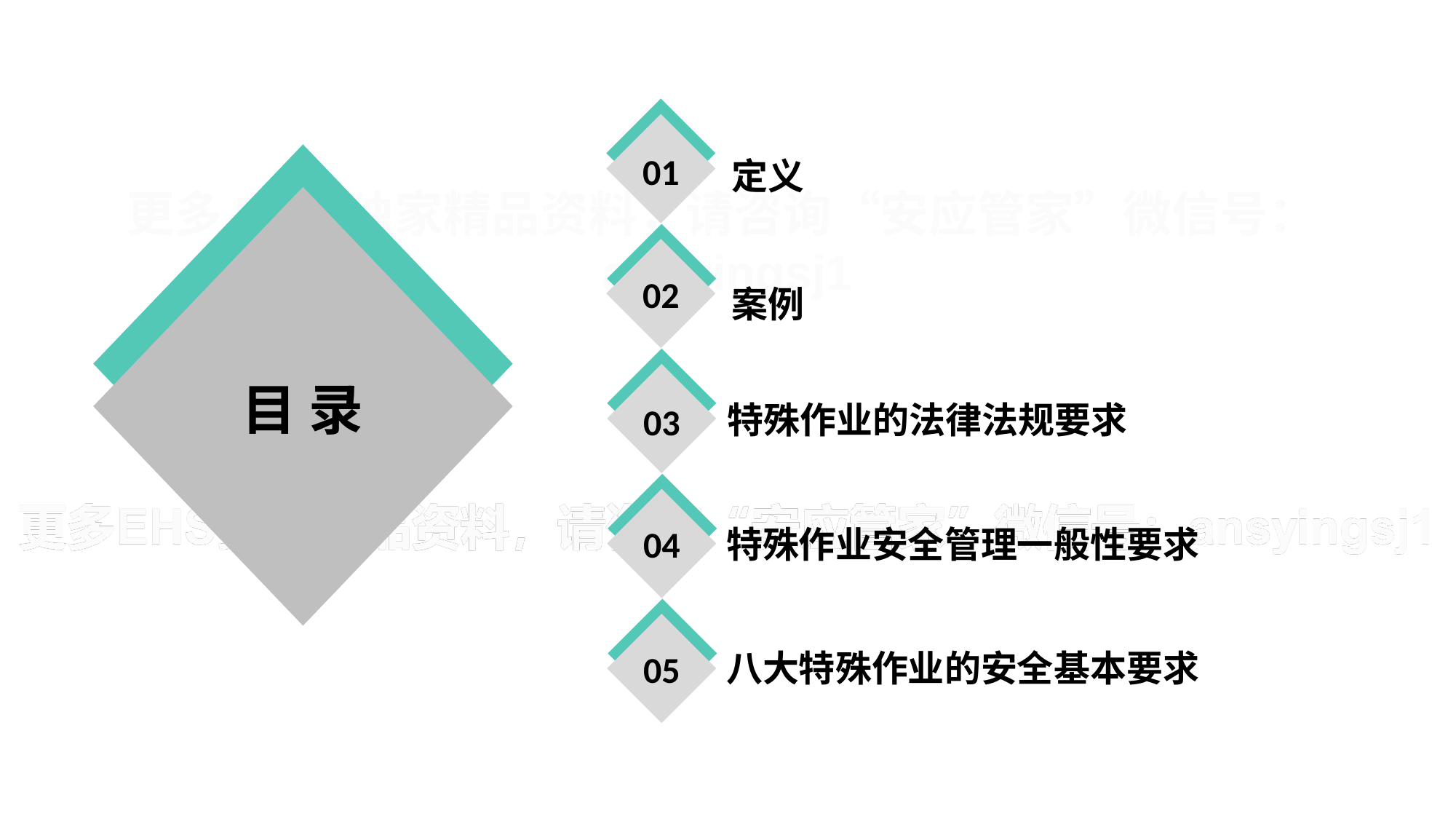

01

定义

02
案例

目 录
特殊作业的法律法规要求
03

特殊作业安全管理一般性要求
04

八大特殊作业的安全基本要求
05